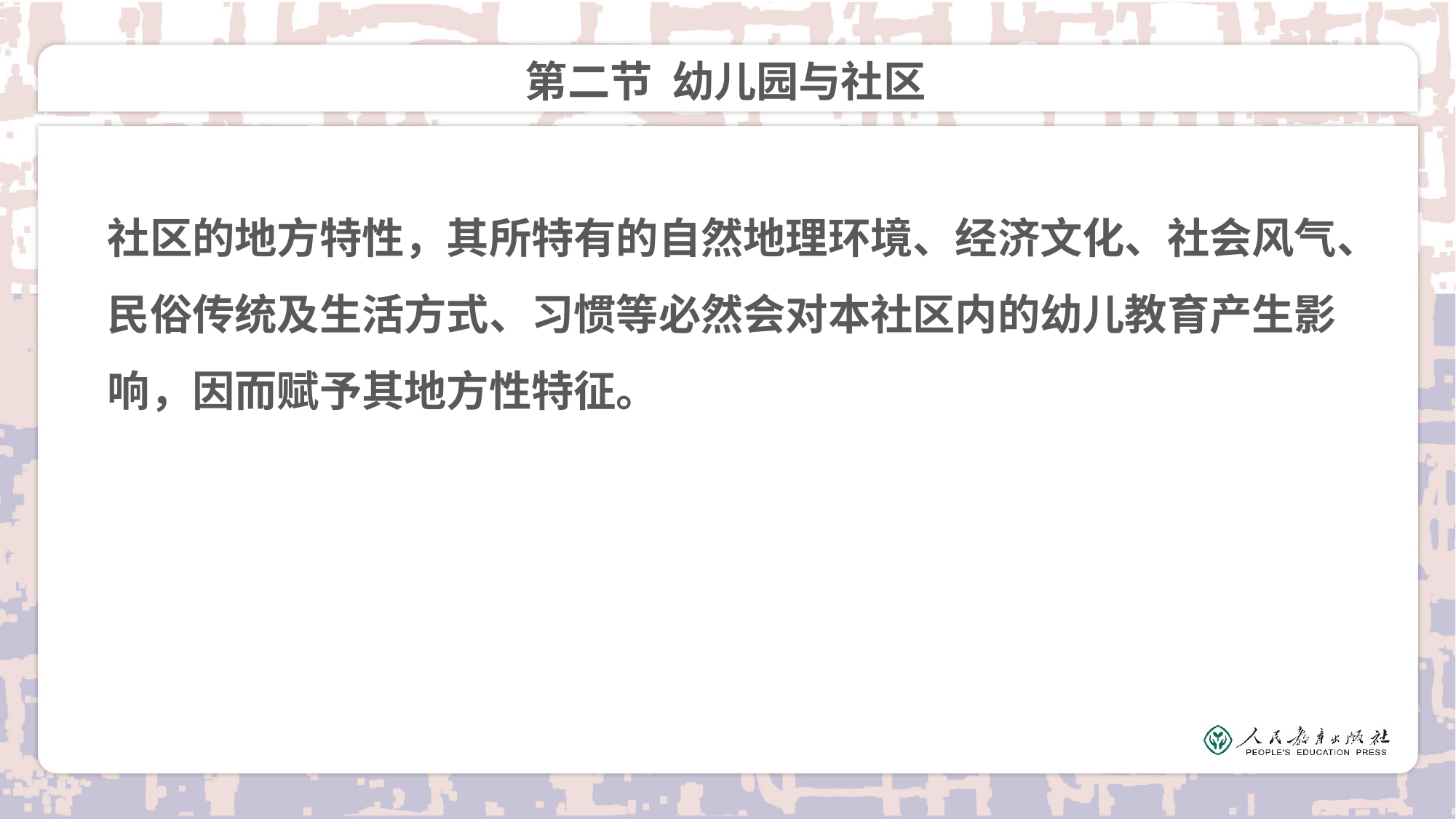

# 第二节  幼儿园与社区
社区的地方特性，其所特有的自然地理环境、经济文化、社会风气、民俗传统及生活方式、习惯等必然会对本社区内的幼儿教育产生影响，因而赋予其地方性特征。